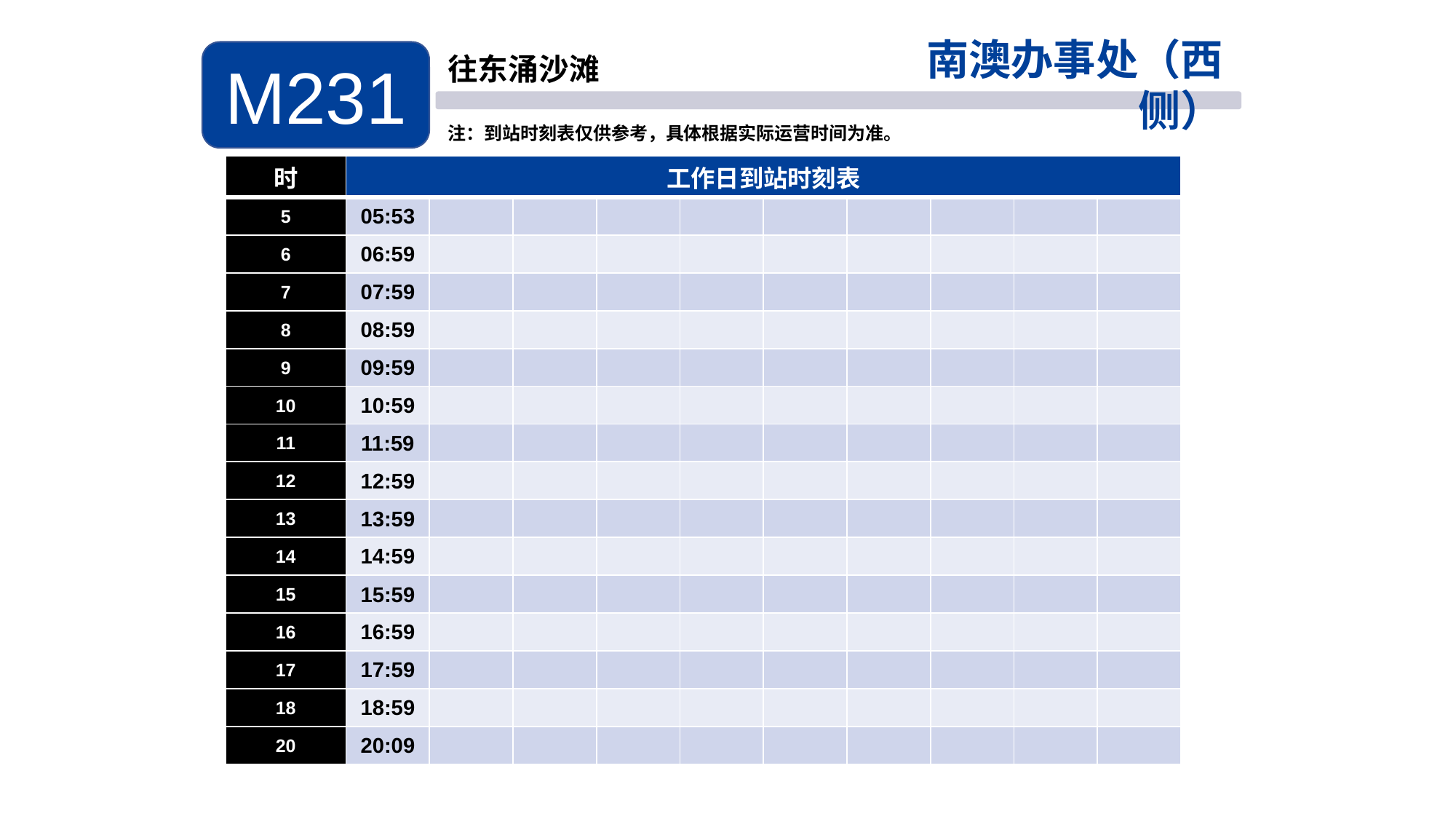

南澳办事处（西侧）
M231
往东涌沙滩

注：到站时刻表仅供参考，具体根据实际运营时间为准。
| 时 | 工作日到站时刻表 |  |  |  |  |  |  |  |  |  |
| --- | --- | --- | --- | --- | --- | --- | --- | --- | --- | --- |
| 5 | 05:53 |  |  |  |  |  |  |  |  |  |
| 6 | 06:59 |  |  |  |  |  |  |  |  |  |
| 7 | 07:59 |  |  |  |  |  |  |  |  |  |
| 8 | 08:59 |  |  |  |  |  |  |  |  |  |
| 9 | 09:59 |  |  |  |  |  |  |  |  |  |
| 10 | 10:59 |  |  |  |  |  |  |  |  |  |
| 11 | 11:59 |  |  |  |  |  |  |  |  |  |
| 12 | 12:59 |  |  |  |  |  |  |  |  |  |
| 13 | 13:59 |  |  |  |  |  |  |  |  |  |
| 14 | 14:59 |  |  |  |  |  |  |  |  |  |
| 15 | 15:59 |  |  |  |  |  |  |  |  |  |
| 16 | 16:59 |  |  |  |  |  |  |  |  |  |
| 17 | 17:59 |  |  |  |  |  |  |  |  |  |
| 18 | 18:59 |  |  |  |  |  |  |  |  |  |
| 20 | 20:09 |  |  |  |  |  |  |  |  |  |